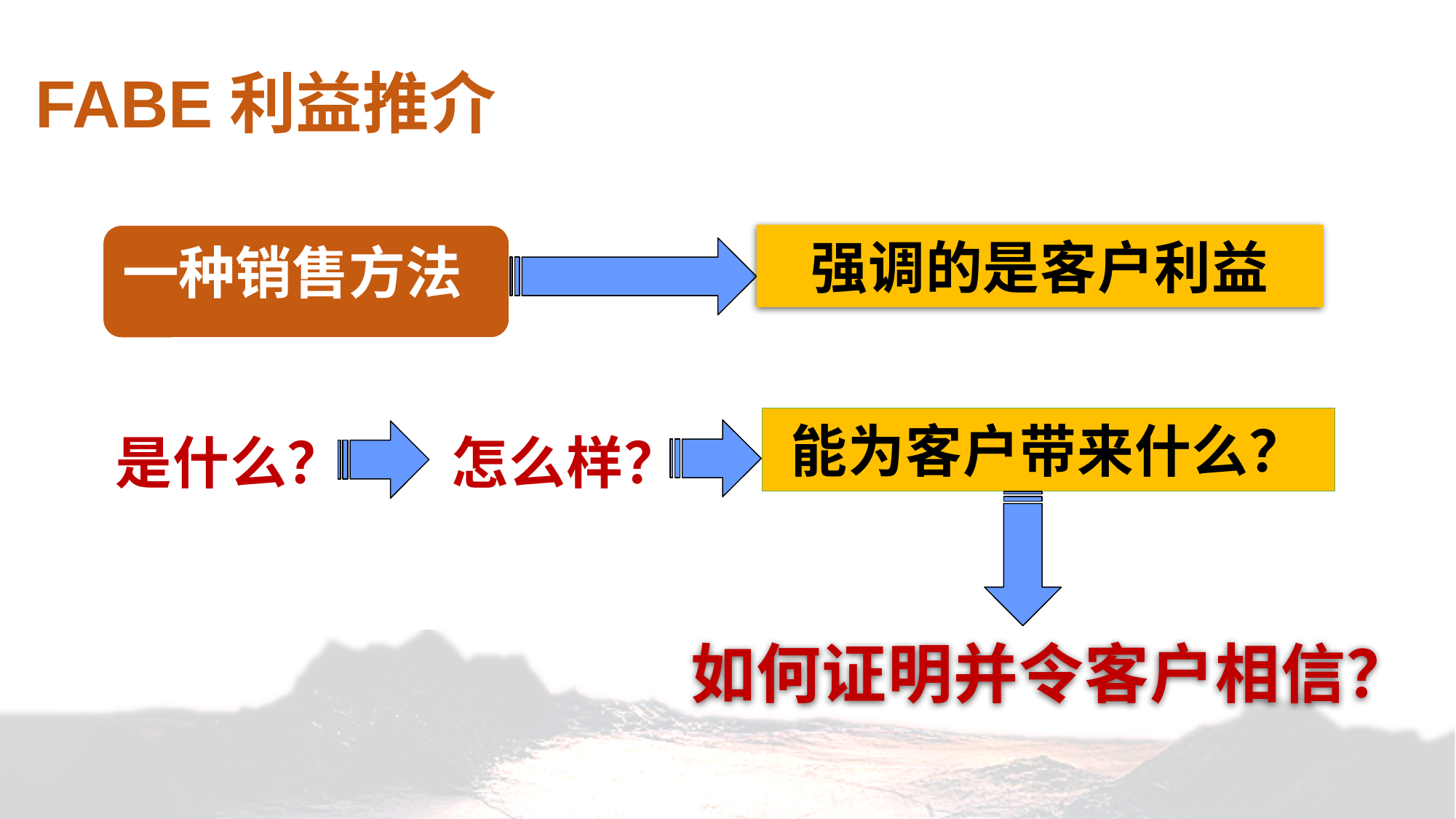

FABE利益推介
一种销售方法
强调的是客户利益

能为客户带来什么？
是什么？
怎么样？

如何证明并令客户相信？